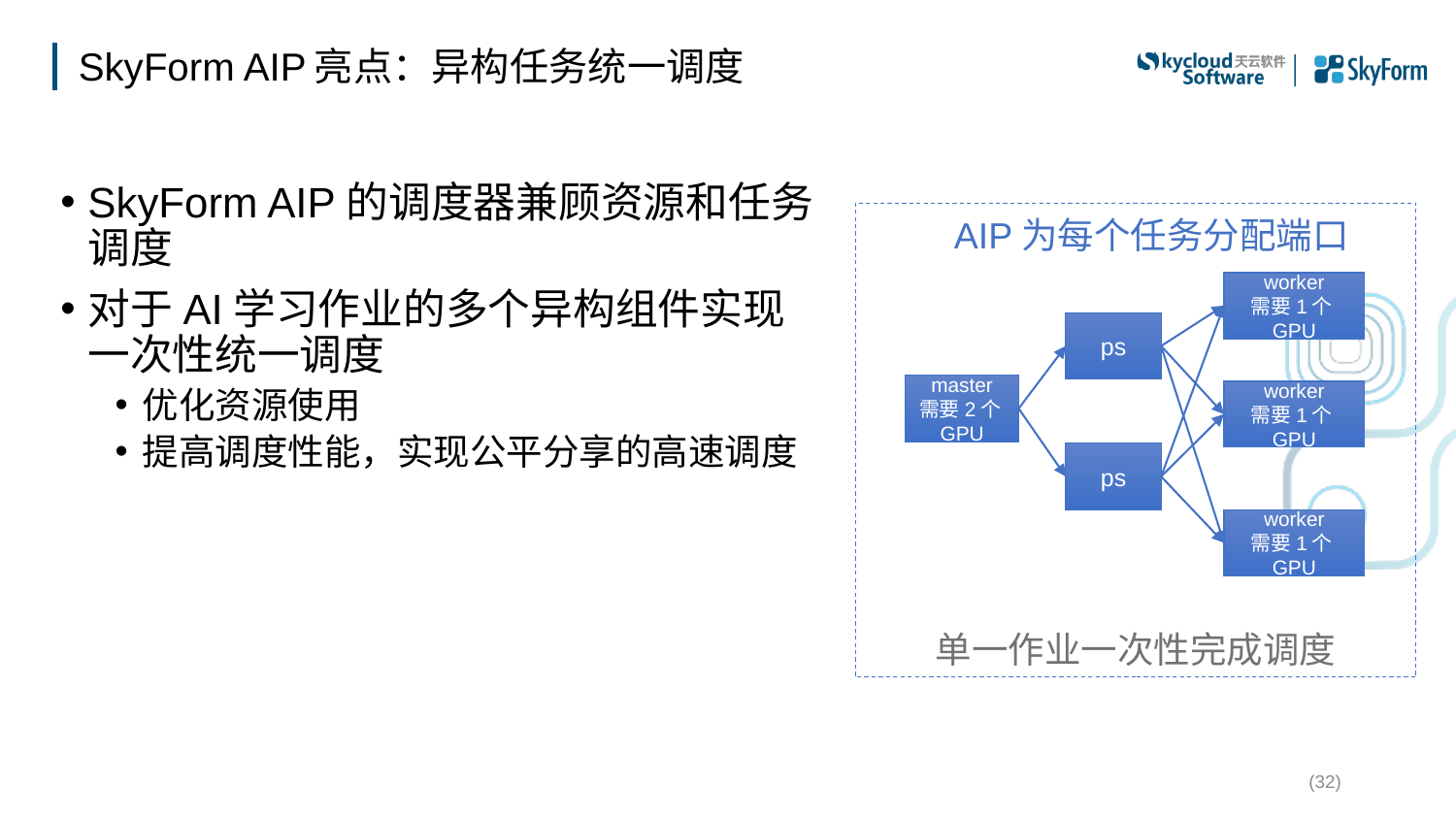

# SkyForm AIP亮点：异构任务统一调度
SkyForm AIP的调度器兼顾资源和任务调度
对于AI学习作业的多个异构组件实现一次性统一调度
优化资源使用
提高调度性能，实现公平分享的高速调度
单一作业一次性完成调度
AIP为每个任务分配端口
worker
需要1个GPU
ps
master
需要2个GPU
worker
需要1个GPU
ps
worker
需要1个GPU
(32)